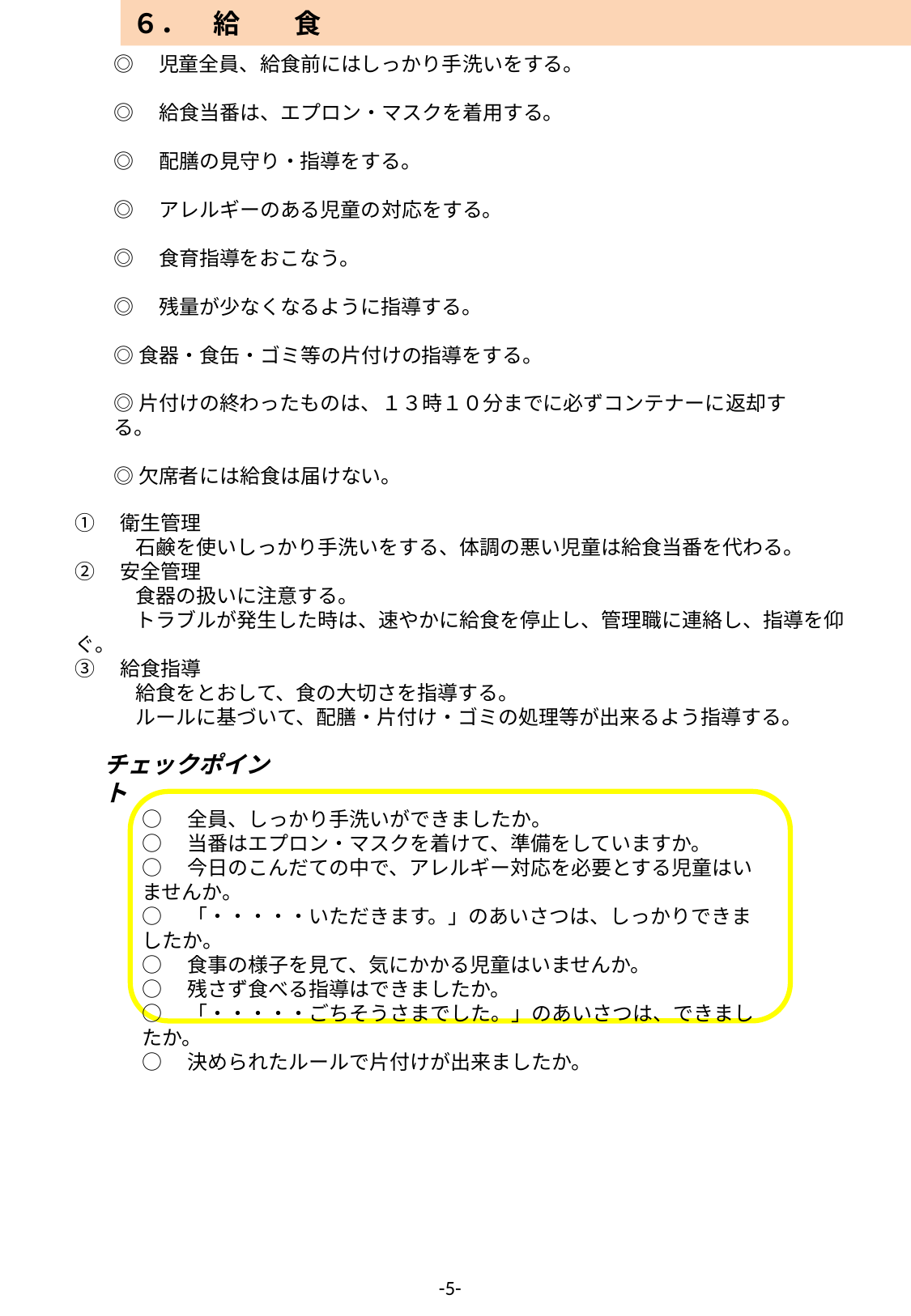

# ６．　給　　食
◎　児童全員、給食前にはしっかり手洗いをする。

◎　給食当番は、エプロン・マスクを着用する。

◎　配膳の見守り・指導をする。

◎　アレルギーのある児童の対応をする。

◎　食育指導をおこなう。

◎　残量が少なくなるように指導する。

◎食器・食缶・ゴミ等の片付けの指導をする。

◎片付けの終わったものは、１３時１０分までに必ずコンテナーに返却する。

◎欠席者には給食は届けない。

①　衛生管理
　　　石鹸を使いしっかり手洗いをする、体調の悪い児童は給食当番を代わる。
②　安全管理
　　　食器の扱いに注意する。
　　　トラブルが発生した時は、速やかに給食を停止し、管理職に連絡し、指導を仰ぐ。
③　給食指導
　　　給食をとおして、食の大切さを指導する。
　　　ルールに基づいて、配膳・片付け・ゴミの処理等が出来るよう指導する。

チェックポイント

○　全員、しっかり手洗いができましたか。
○　当番はエプロン・マスクを着けて、準備をしていますか。
○　今日のこんだての中で、アレルギー対応を必要とする児童はいませんか。
○　「・・・・・いただきます。」のあいさつは、しっかりできましたか。
○　食事の様子を見て、気にかかる児童はいませんか。
○　残さず食べる指導はできましたか。
○　「・・・・・ごちそうさまでした。」のあいさつは、できましたか。
○　決められたルールで片付けが出来ましたか。

-5-